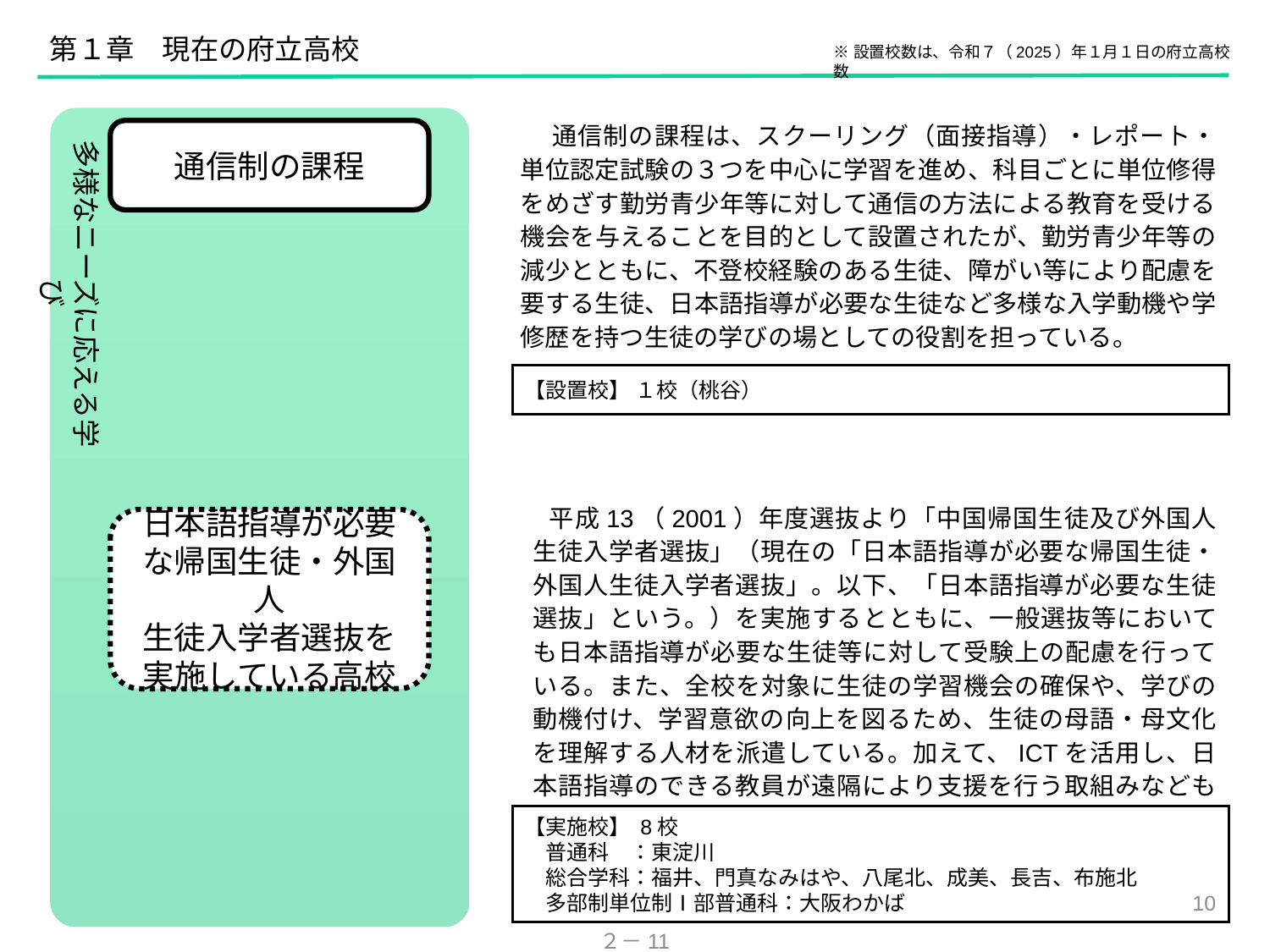

第１章　現在の府立高校
※設置校数は、令和７（2025）年１月１日の府立高校数

　　通信制の課程は、スクーリング（面接指導）・レポート・単位認定試験の３つを中心に学習を進め、科目ごとに単位修得をめざす勤労青少年等に対して通信の方法による教育を受ける機会を与えることを目的として設置されたが、勤労青少年等の減少とともに、不登校経験のある生徒、障がい等により配慮を要する生徒、日本語指導が必要な生徒など多様な入学動機や学修歴を持つ生徒の学びの場としての役割を担っている。
多様なニーズに応える学び
通信制の課程
【設置校】 １校（桃谷）
平成13（2001）年度選抜より「中国帰国生徒及び外国人生徒入学者選抜」（現在の「日本語指導が必要な帰国生徒・外国人生徒入学者選抜」。以下、「日本語指導が必要な生徒選抜」という。）を実施するとともに、一般選抜等においても日本語指導が必要な生徒等に対して受験上の配慮を行っている。また、全校を対象に生徒の学習機会の確保や、学びの動機付け、学習意欲の向上を図るため、生徒の母語・母文化を理解する人材を派遣している。加えて、ICTを活用し、日本語指導のできる教員が遠隔により支援を行う取組みなども進めている。
日本語指導が必要な帰国生徒・外国人
生徒入学者選抜を実施している高校
【実施校】 8校
　普通科　：東淀川
　総合学科：福井、門真なみはや、八尾北、成美、長吉、布施北
　多部制単位制Ⅰ部普通科：大阪わかば
10
２－11